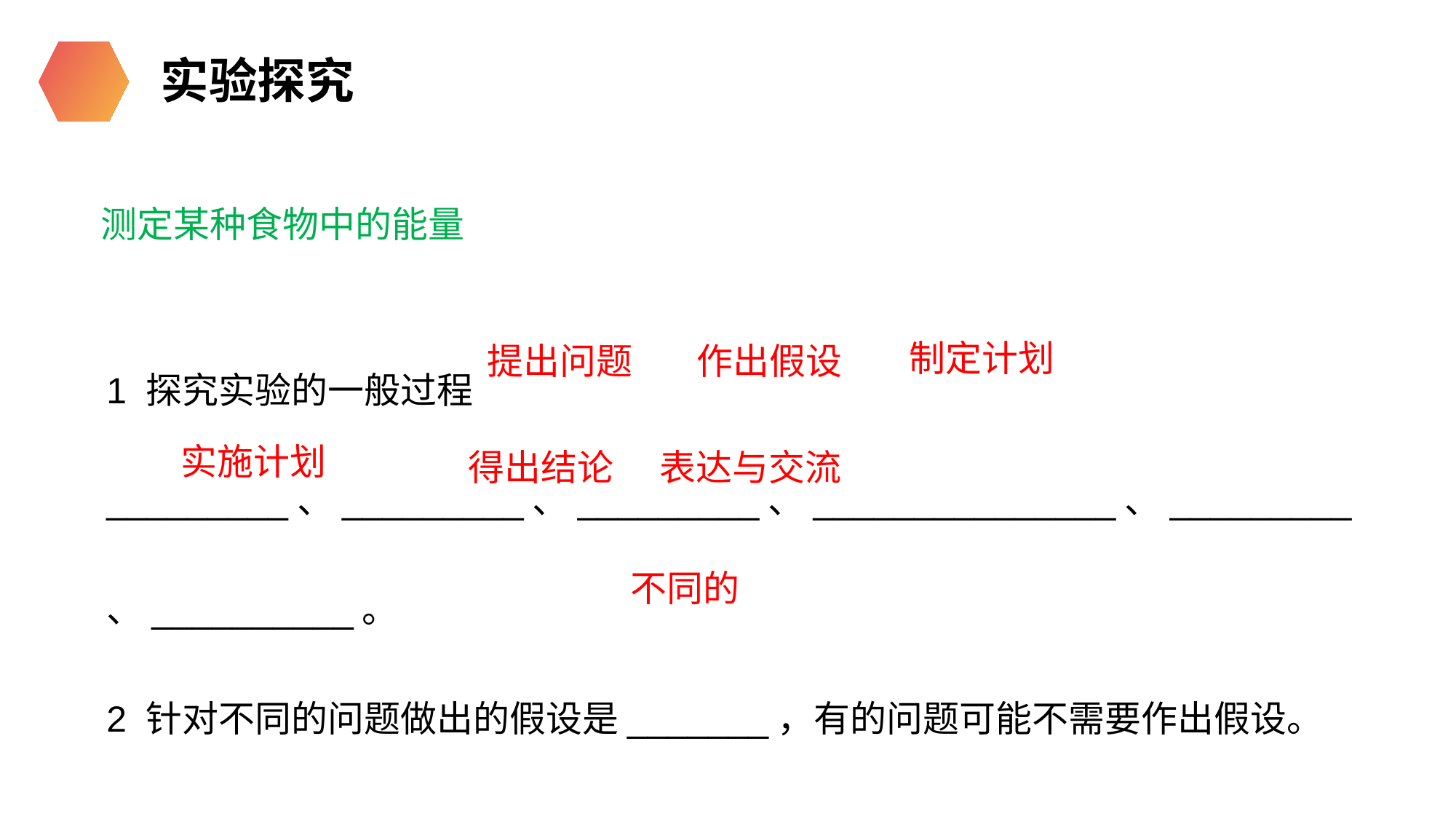

实验探究
测定某种食物中的能量
1 探究实验的一般过程_________、_________、_________、_______________、_________、__________。
2 针对不同的问题做出的假设是_______，有的问题可能不需要作出假设。
制定计划
提出问题
作出假设
实施计划
表达与交流
得出结论
不同的